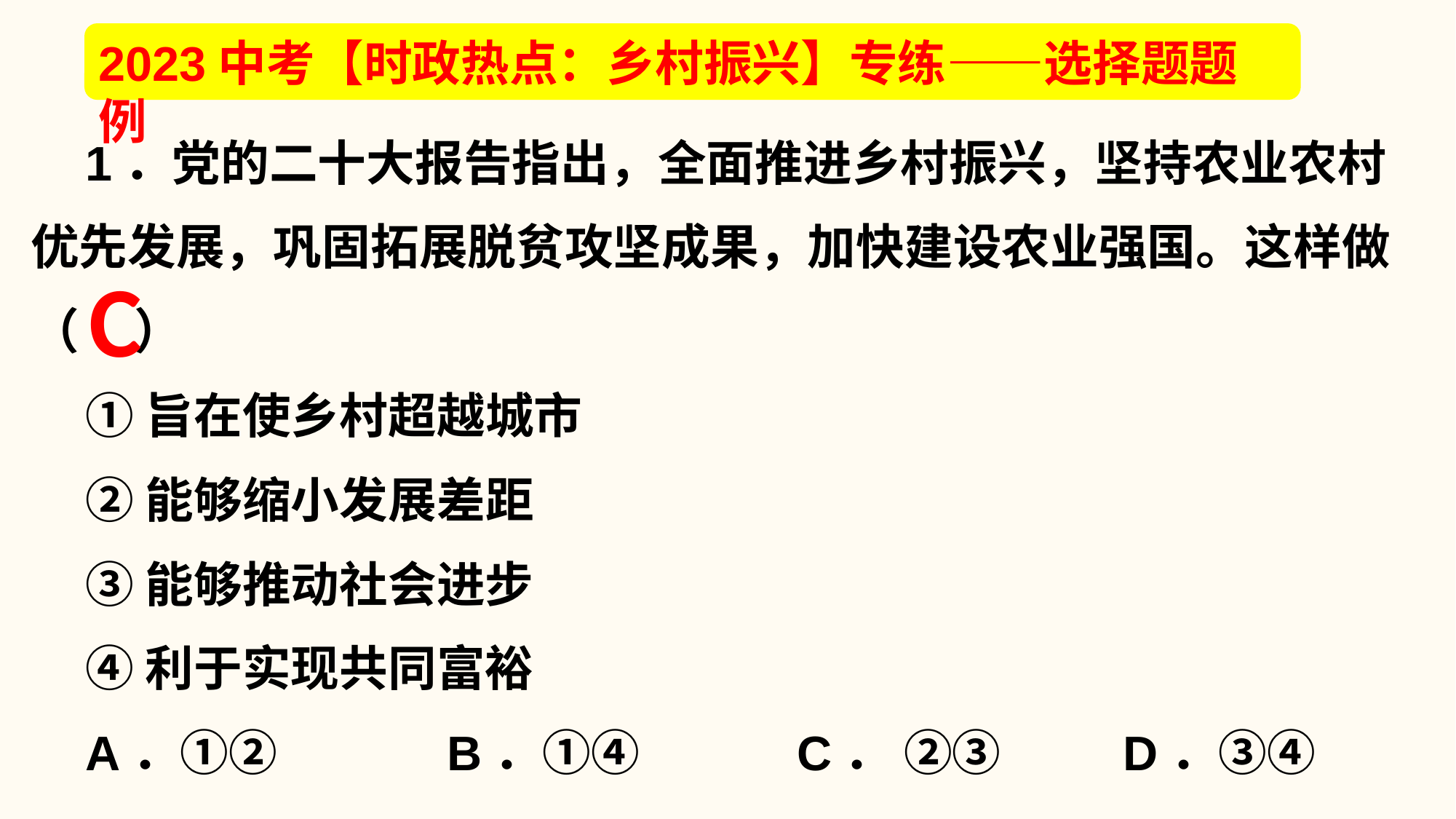

2023中考【时政热点：乡村振兴】专练——选择题题例
1．党的二十大报告指出，全面推进乡村振兴，坚持农业农村优先发展，巩固拓展脱贫攻坚成果，加快建设农业强国。这样做（     ）
①旨在使乡村超越城市
②能够缩小发展差距
③能够推动社会进步
④利于实现共同富裕
A．①②	       B．①④	         C．	②③          D．③④

    C